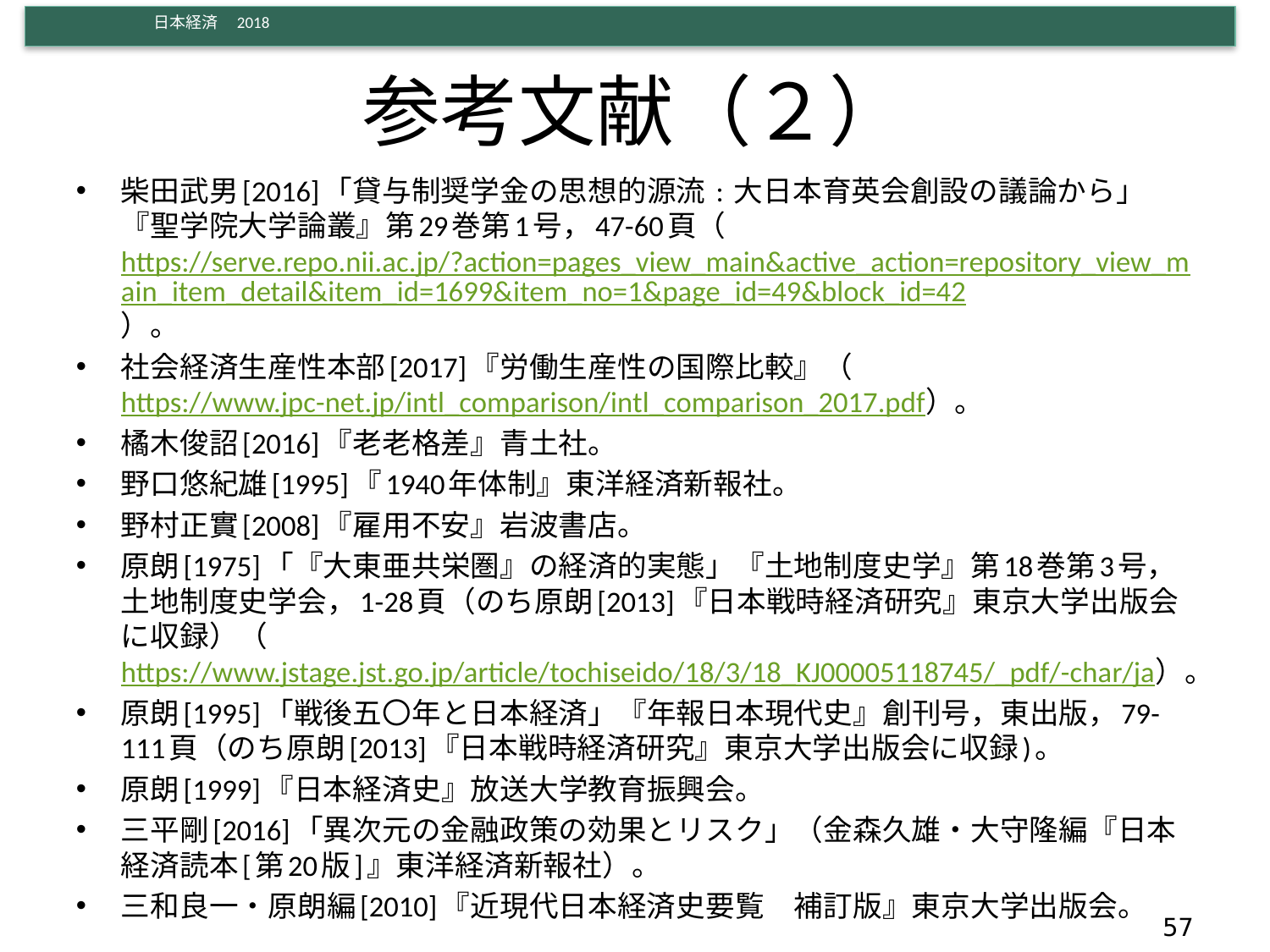

# 参考文献（２）
柴田武男[2016]「貸与制奨学金の思想的源流 : 大日本育英会創設の議論から」『聖学院大学論叢』第29巻第1号，47-60頁（https://serve.repo.nii.ac.jp/?action=pages_view_main&active_action=repository_view_main_item_detail&item_id=1699&item_no=1&page_id=49&block_id=42）。
社会経済生産性本部[2017]『労働生産性の国際比較』（https://www.jpc-net.jp/intl_comparison/intl_comparison_2017.pdf）。
橘木俊詔[2016]『老老格差』青土社。
野口悠紀雄[1995]『1940年体制』東洋経済新報社。
野村正實[2008]『雇用不安』岩波書店。
原朗[1975]「『大東亜共栄圏』の経済的実態」『土地制度史学』第18巻第3号，土地制度史学会，1-28頁（のち原朗[2013]『日本戦時経済研究』東京大学出版会に収録）（https://www.jstage.jst.go.jp/article/tochiseido/18/3/18_KJ00005118745/_pdf/-char/ja）。
原朗[1995]「戦後五〇年と日本経済」『年報日本現代史』創刊号，東出版，79-111頁（のち原朗[2013]『日本戦時経済研究』東京大学出版会に収録)。
原朗[1999]『日本経済史』放送大学教育振興会。
三平剛[2016]「異次元の金融政策の効果とリスク」（金森久雄・大守隆編『日本経済読本[第20版]』東洋経済新報社）。
三和良一・原朗編[2010]『近現代日本経済史要覧　補訂版』東京大学出版会。

57